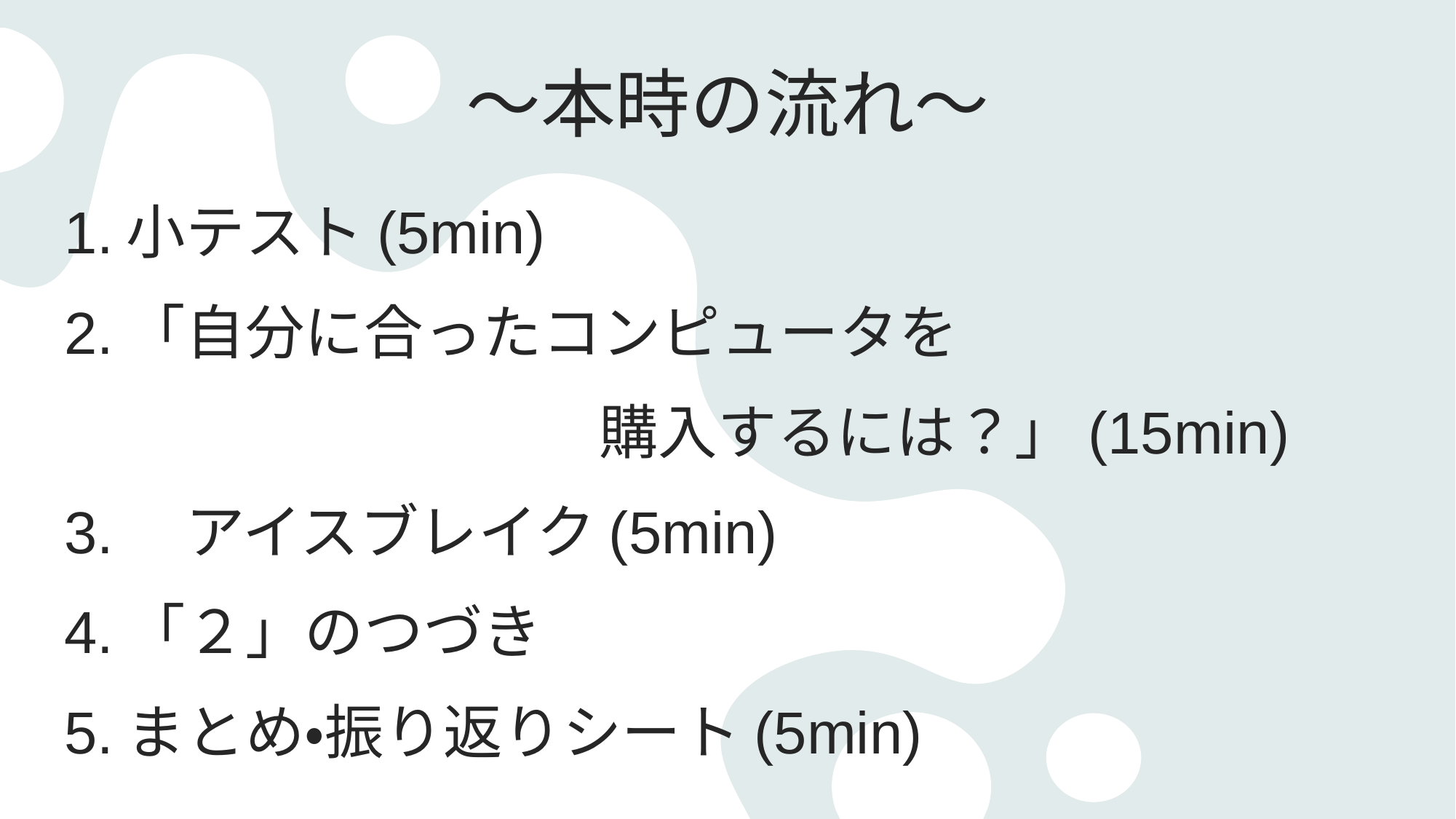

# ～本時の流れ～
1.小テスト(5min)
2.「自分に合ったコンピュータを
　　　　　　　　　購入するには？」(15min)
3.　アイスブレイク(5min)
4.「２」のつづき
5.まとめ・振り返りシート(5min)